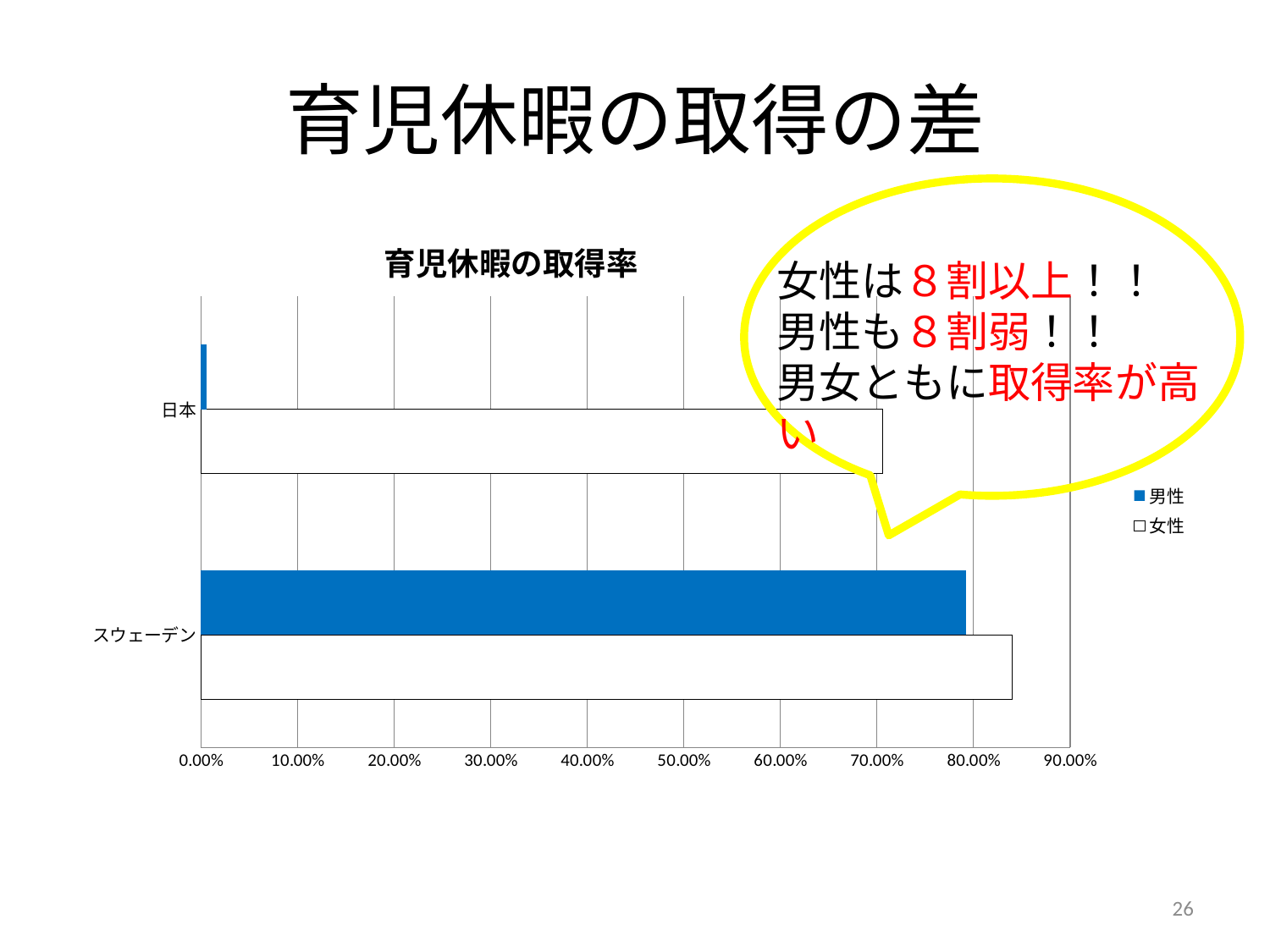

# 育児休暇の取得の差

女性は８割以上！！
男性も８割弱！！
男女ともに取得率が高い

### Chart: 育児休暇の取得率

| Category | 女性 | 男性 |
|---|---|---|
| スウェーデン | 0.8400000000000006 | 0.792 |
| 日本 | 0.7060000000000006 | 0.005600000000000003 |
26